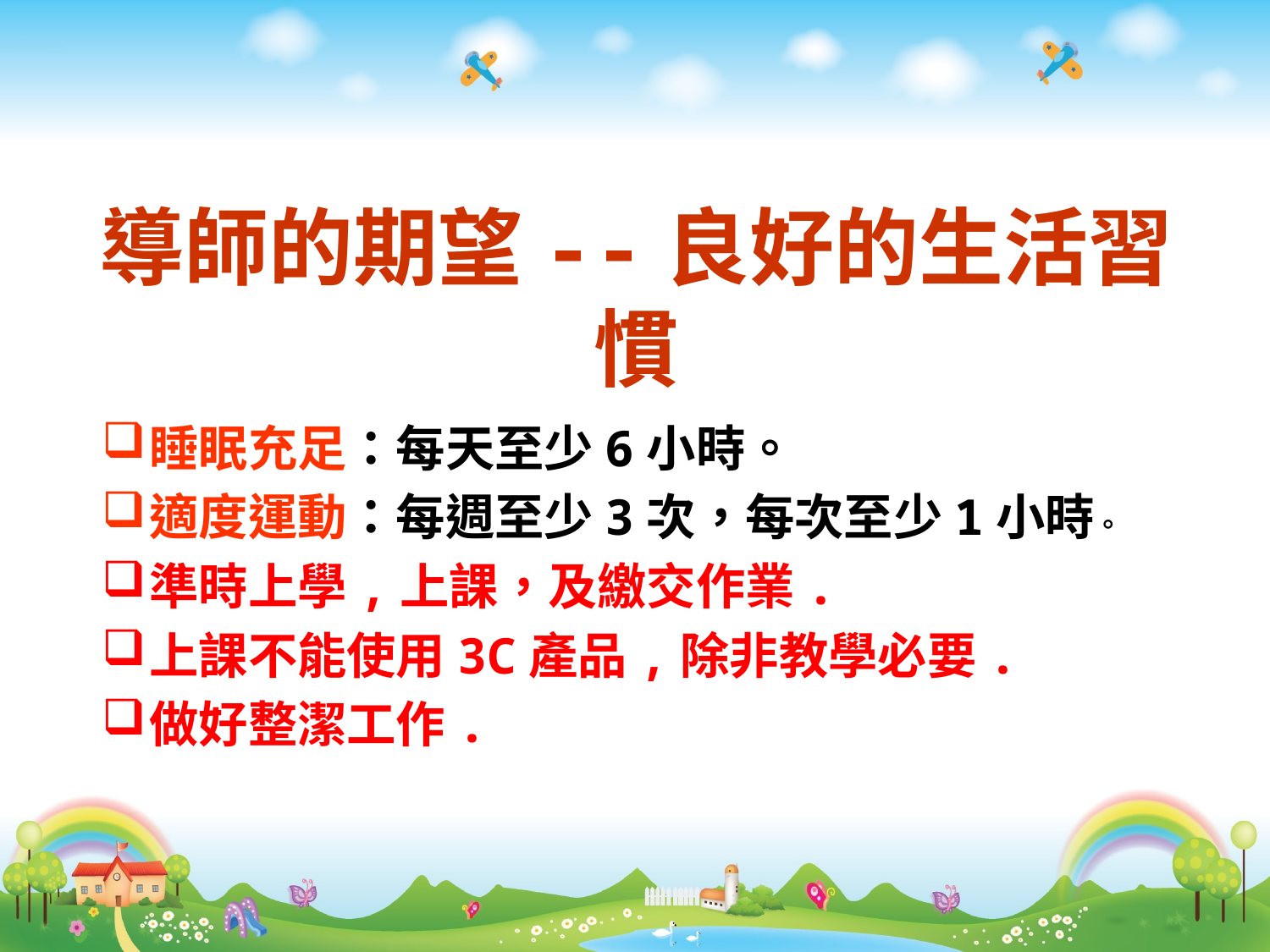

# 導師的期望--良好的生活習慣
睡眠充足：每天至少6小時。
適度運動：每週至少3次，每次至少1小時。
準時上學,上課，及繳交作業.
上課不能使用3C產品,除非教學必要.
做好整潔工作.